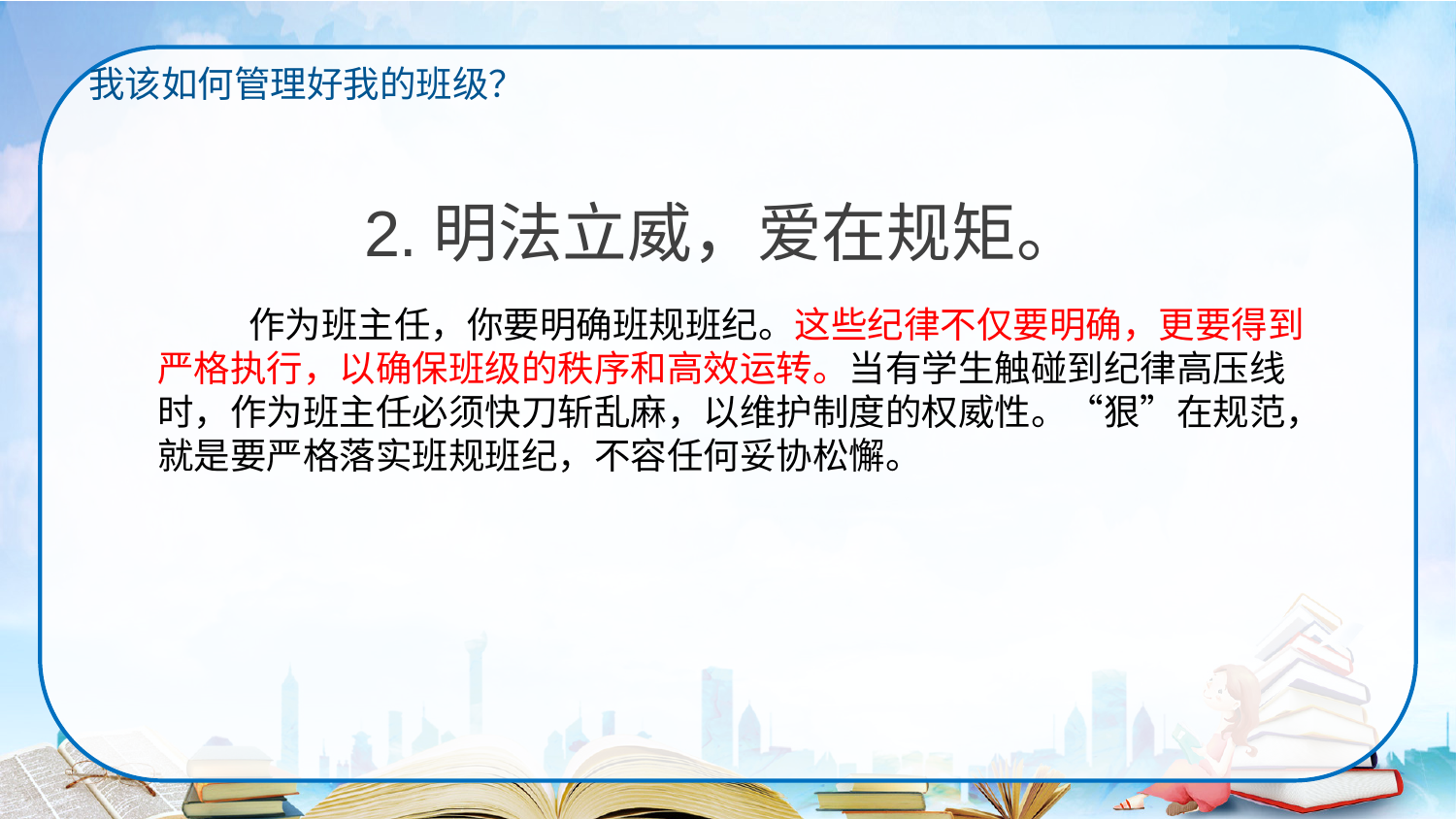

我该如何管理好我的班级？
2.明法立威，爱在规矩。

          作为班主任，你要明确班规班纪。这些纪律不仅要明确，更要得到严格执行，以确保班级的秩序和高效运转。当有学生触碰到纪律高压线时，作为班主任必须快刀斩乱麻，以维护制度的权威性。“狠”在规范，就是要严格落实班规班纪，不容任何妥协松懈。